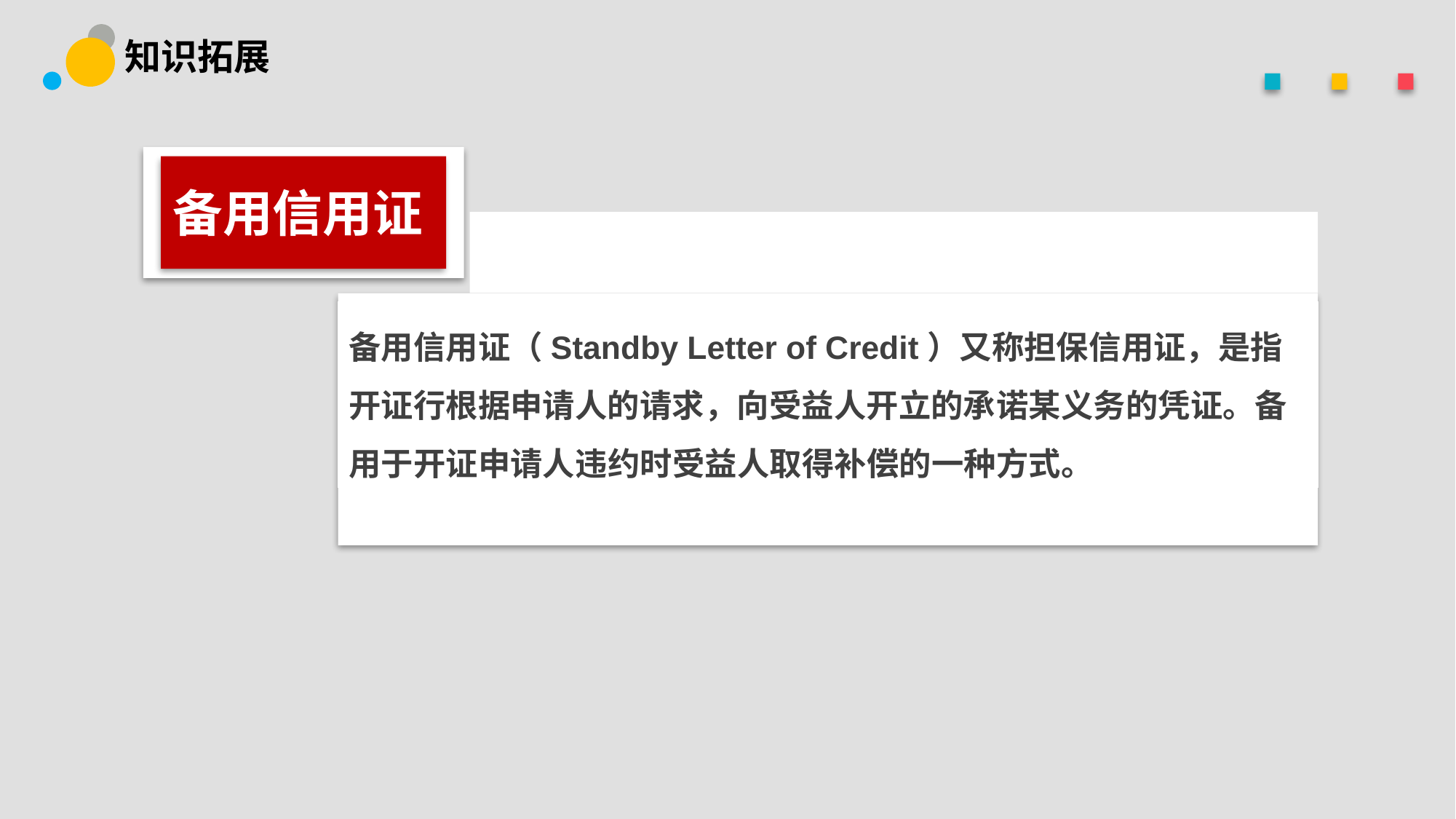

· · ·

知识拓展

备用信用证

备用信用证（Standby Letter of Credit）又称担保信用证，是指开证行根据申请人的请求，向受益人开立的承诺某义务的凭证。备用于开证申请人违约时受益人取得补偿的一种方式。